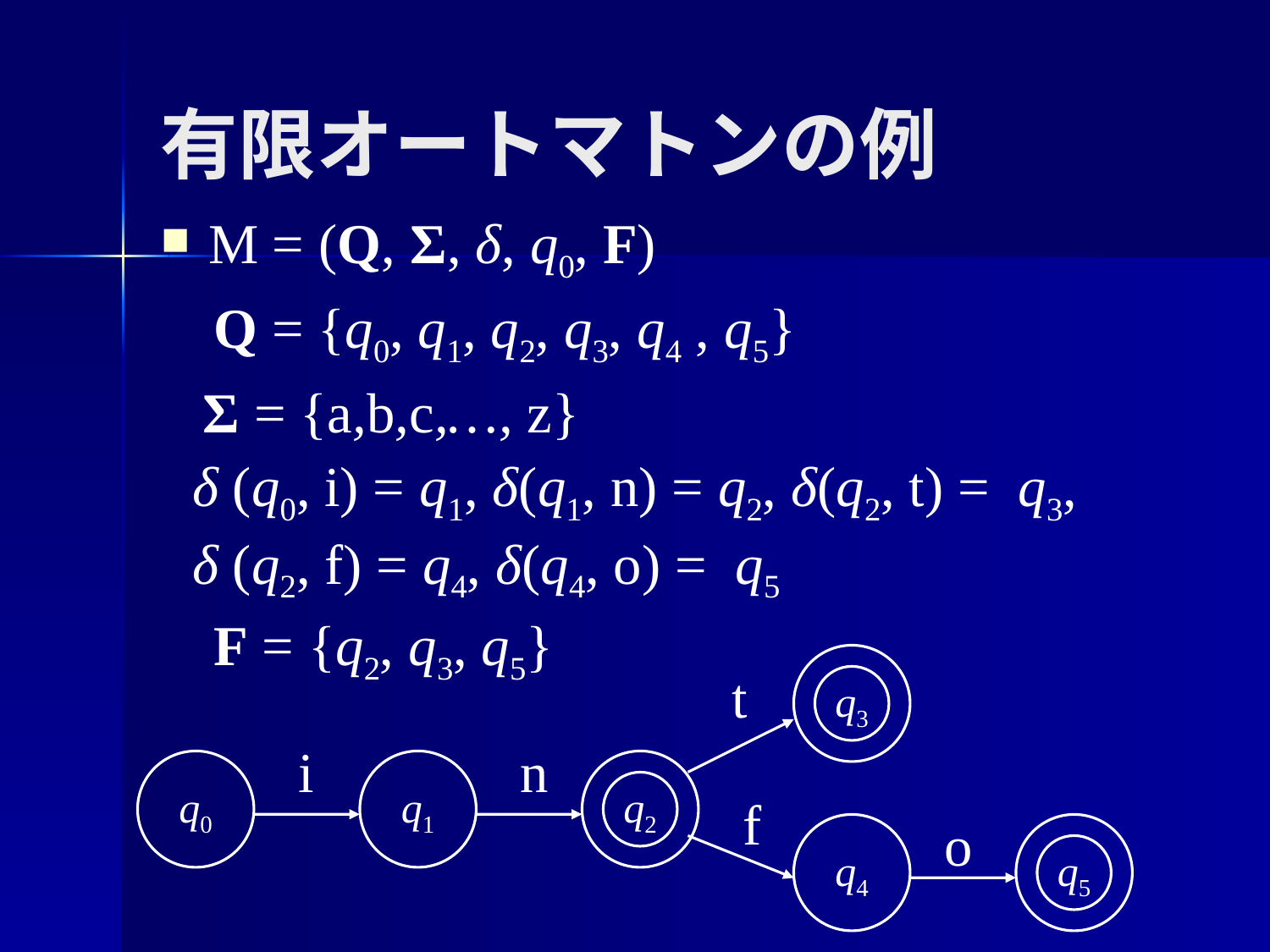

# 有限オートマトンの例
M = (Q, Σ, δ, q0, F)
Q = {q0, q1, q2, q3, q4 , q5}
Σ = {a,b,c,…, z}
δ (q0, i) = q1, δ(q1, n) = q2, δ(q2, t) =  q3,
δ (q2, f) = q4, δ(q4, o) =  q5
F = {q2, q3, q5}
q3
t

i
q1

n
q2

q0
f
q4

o
q5